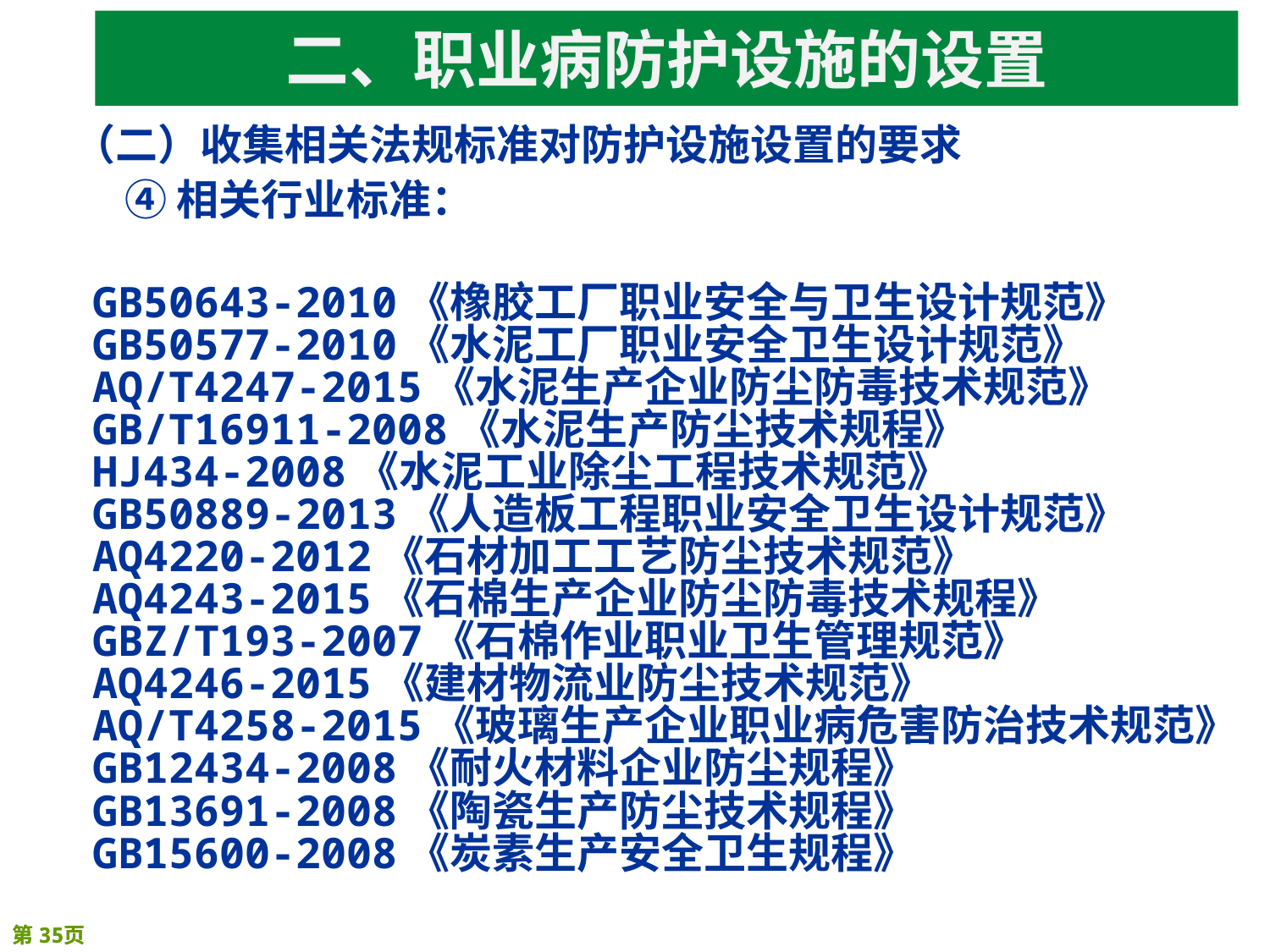

二、职业病防护设施的设置
（二）收集相关法规标准对防护设施设置的要求
④相关行业标准：
GB50643-2010《橡胶工厂职业安全与卫生设计规范》
GB50577-2010《水泥工厂职业安全卫生设计规范》
AQ/T4247-2015《水泥生产企业防尘防毒技术规范》
GB/T16911-2008《水泥生产防尘技术规程》
HJ434-2008《水泥工业除尘工程技术规范》
GB50889-2013《人造板工程职业安全卫生设计规范》
AQ4220-2012《石材加工工艺防尘技术规范》
AQ4243-2015《石棉生产企业防尘防毒技术规程》
GBZ/T193-2007《石棉作业职业卫生管理规范》
AQ4246-2015《建材物流业防尘技术规范》
AQ/T4258-2015《玻璃生产企业职业病危害防治技术规范》
GB12434-2008《耐火材料企业防尘规程》
GB13691-2008《陶瓷生产防尘技术规程》
GB15600-2008《炭素生产安全卫生规程》